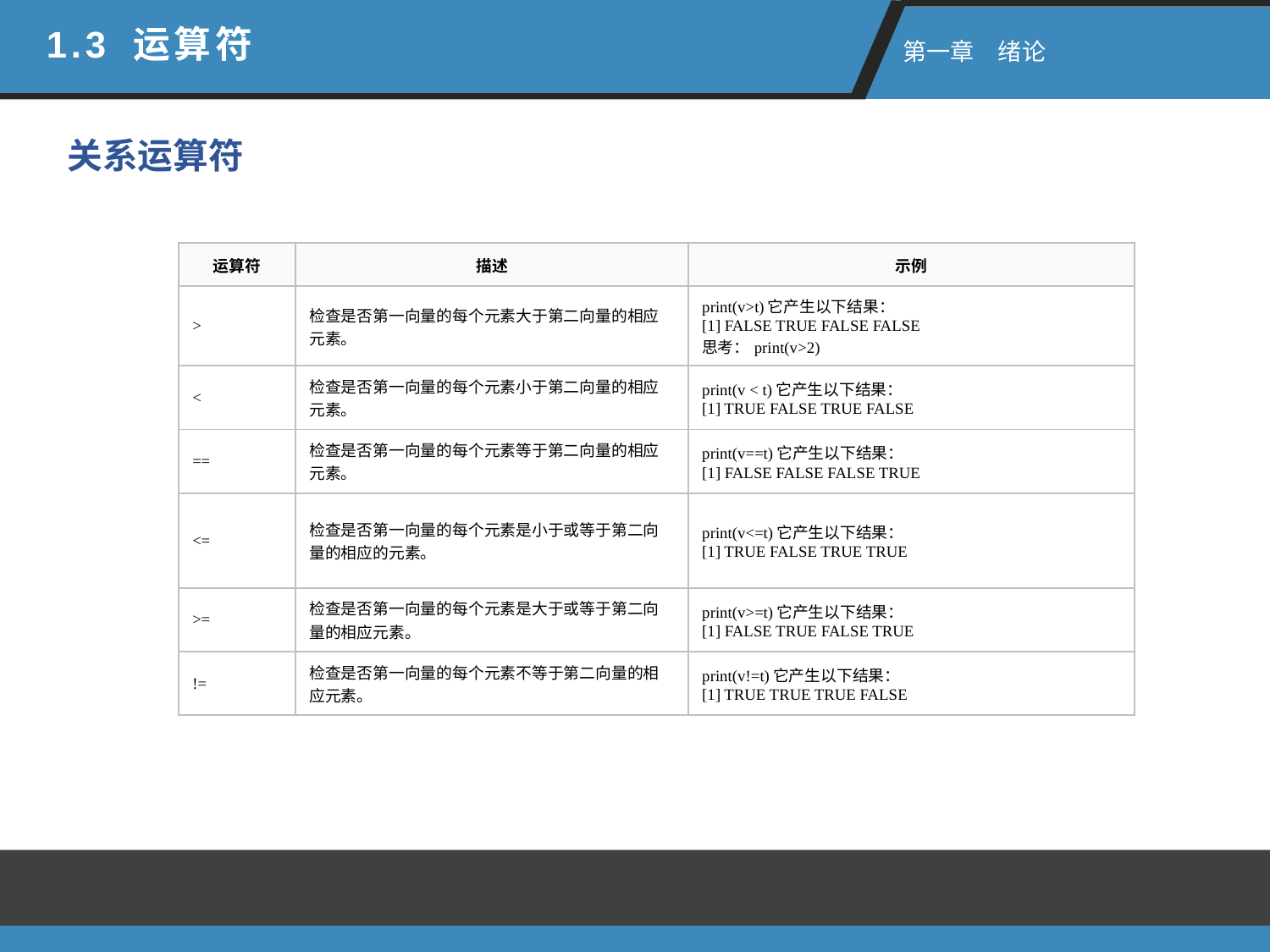

1.3 运算符
  第一章　绪论
关系运算符
| 运算符 | 描述 | 示例 |
| --- | --- | --- |
| > | 检查是否第一向量的每个元素大于第二向量的相应元素。 | print(v>t)它产生以下结果： [1] FALSE TRUE FALSE FALSE 思考：print(v>2) |
| < | 检查是否第一向量的每个元素小于第二向量的相应元素。 | print(v < t)它产生以下结果： [1] TRUE FALSE TRUE FALSE |
| == | 检查是否第一向量的每个元素等于第二向量的相应元素。 | print(v==t)它产生以下结果： [1] FALSE FALSE FALSE TRUE |
| <= | 检查是否第一向量的每个元素是小于或等于第二向量的相应的元素。 | print(v<=t)它产生以下结果： [1] TRUE FALSE TRUE TRUE |
| >= | 检查是否第一向量的每个元素是大于或等于第二向量的相应元素。 | print(v>=t)它产生以下结果： [1] FALSE TRUE FALSE TRUE |
| != | 检查是否第一向量的每个元素不等于第二向量的相应元素。 | print(v!=t)它产生以下结果： [1] TRUE TRUE TRUE FALSE |